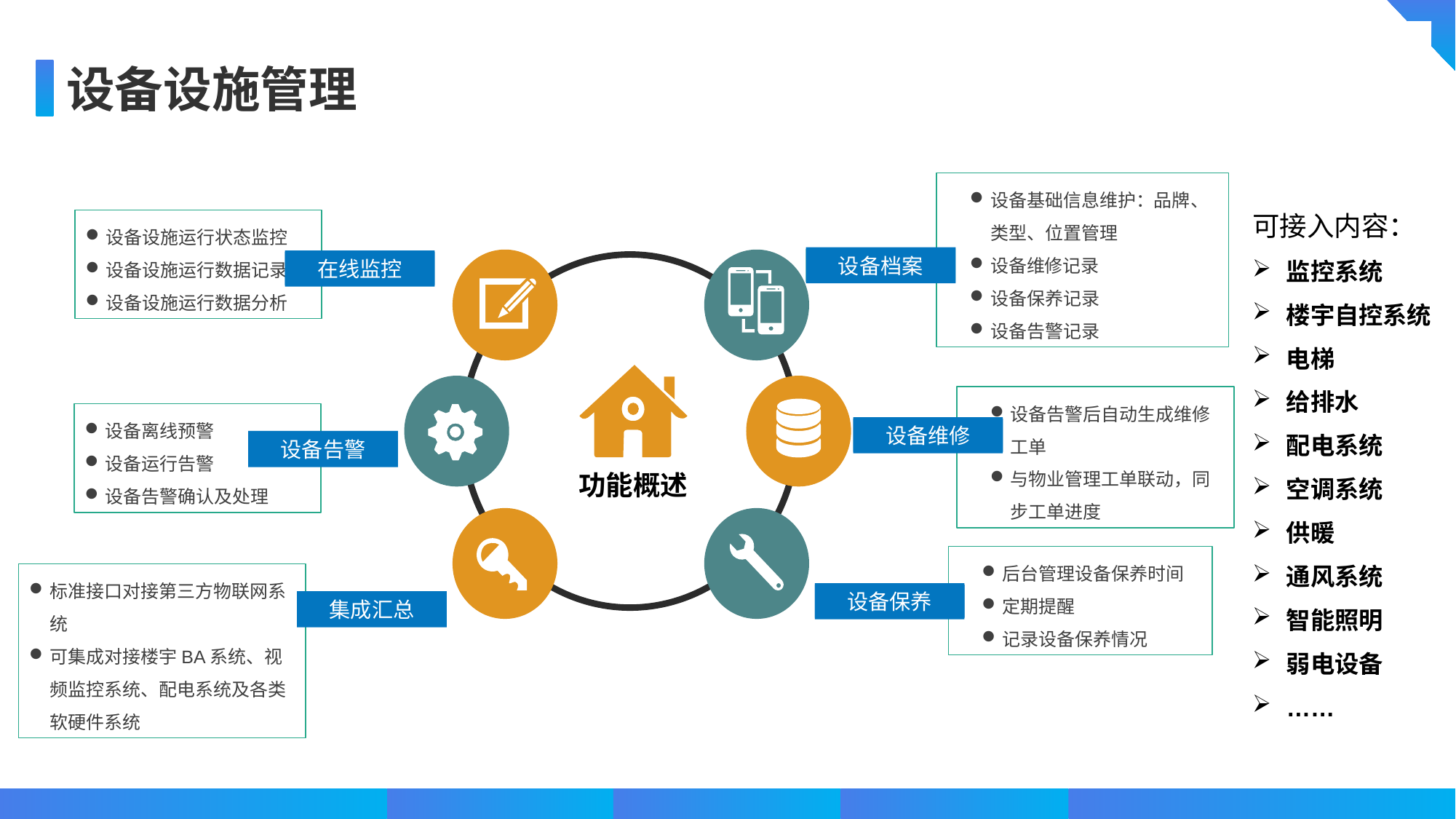

设备设施管理

设备基础信息维护：品牌、类型、位置管理
设备维修记录
设备保养记录
设备告警记录

设备档案
可接入内容：
监控系统
楼宇自控系统
电梯
给排水
配电系统
空调系统
供暖
通风系统
智能照明
弱电设备
……
设备设施运行状态监控
设备设施运行数据记录
设备设施运行数据分析

功能概述

在线监控
设备告警后自动生成维修工单
与物业管理工单联动，同步工单进度
设备离线预警
设备运行告警
设备告警确认及处理

设备维修

设备告警
后台管理设备保养时间
定期提醒
记录设备保养情况
标准接口对接第三方物联网系统
可集成对接楼宇BA系统、视频监控系统、配电系统及各类软硬件系统

设备保养

集成汇总